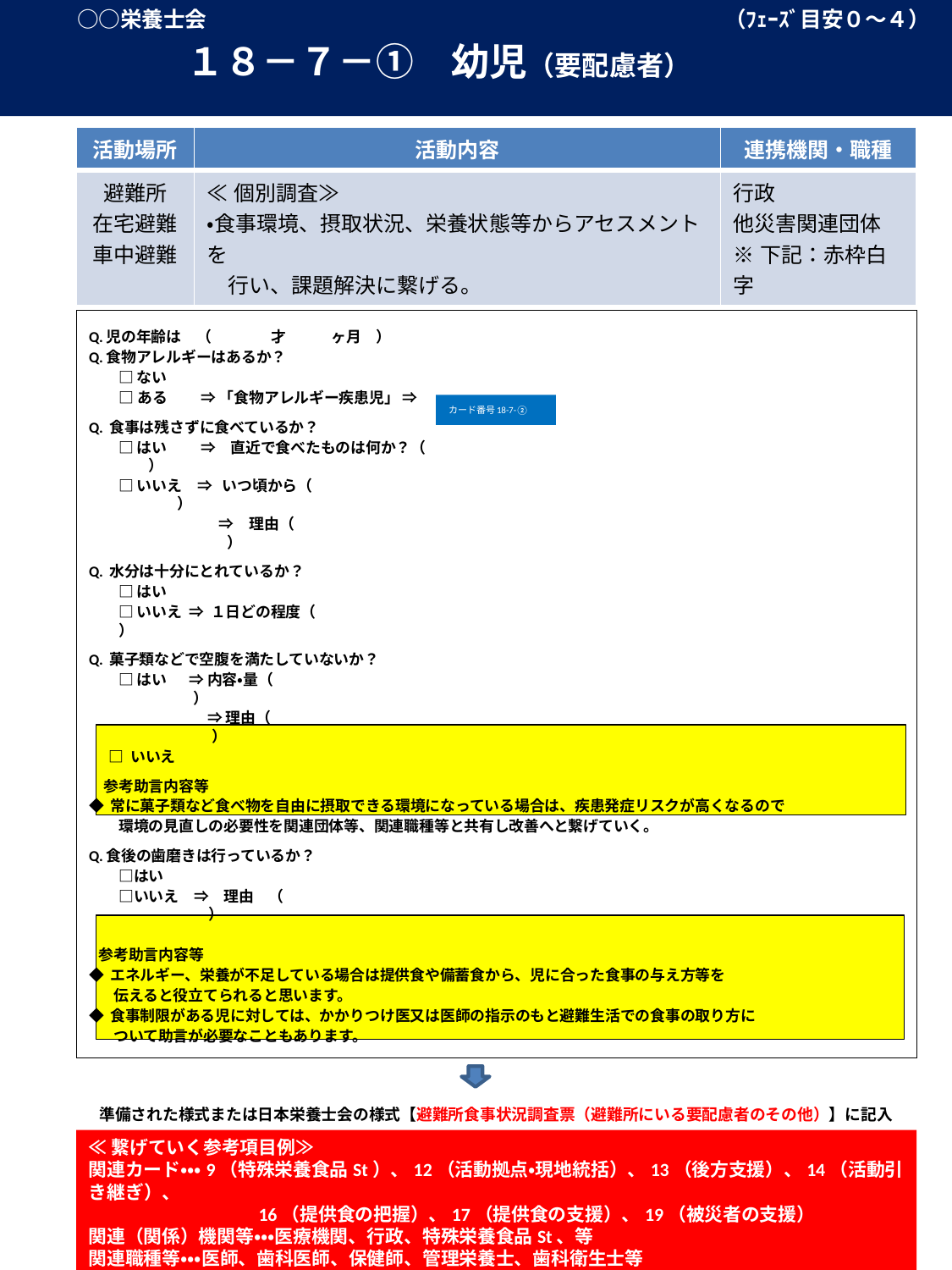

○○栄養士会　　　　　　　　　　　　　　　　　　　　　　　　（ﾌｪｰｽﾞ目安０～４）
　　　　１８－７－①　幼児（要配慮者）
| 活動場所 | 活動内容 | 連携機関・職種 |
| --- | --- | --- |
| 避難所 在宅避難 車中避難 | ≪個別調査≫ ・食事環境、摂取状況、栄養状態等からアセスメントを 　行い、課題解決に繋げる。 | 行政 他災害関連団体 ※下記：赤枠白字 |
# 個別調査時・・・該当する□に☑して下さい。
Q.児の年齢は　（　　　　才　　　ヶ月　）
Q.食物アレルギーはあるか？
　　□ ない
　　□ ある　　 ⇒ 「食物アレルギー疾患児」 ⇒
Q. 食事は残さずに食べているか？
　　□ はい　　 ⇒　直近で食べたものは何か？（　　　　　　　　　　　　　　　　　　　　　　　　　　　　　　　　　　　）
　　□ いいえ　⇒   いつ頃から（　　　　　　　　　　　　　　　　　　　　　　　　　　　　　　　　　　　　　　　　　　　  　  ）
　　　　 　　　　  ⇒　理由（　　　　　　　　　　　　　　　　　　　　　　　 　　　　　　　　　　　　　　　　　　　　　　　　 　　）
Q. 水分は十分にとれているか？
　　□ はい
　　□ いいえ  ⇒  １日どの程度（　　　　　　　　　　　　           　　　                        　　　　　　　　　　　　　　　　　　）
Q. 菓子類などで空腹を満たしていないか？
　　□ はい  　⇒ 内容・量（　　　　　　　　　　　　　　　　　　　　　　　　　　　　　　　　  　　　　　　　　　　　　　　　　）
　　　　　　    　⇒ 理由（　　　　　　　　　　　　　　　　　　   　　　　　　　　　　　　　　　     　　　　　　　　　　　　　 　　）
      □ いいえ
　参考助言内容等
◆ 常に菓子類など食べ物を自由に摂取できる環境になっている場合は、疾患発症リスクが高くなるので
　　環境の見直しの必要性を関連団体等、関連職種等と共有し改善へと繋げていく。
Q.食後の歯磨きは行っているか？
　　□はい
　　□いいえ　⇒　理由　（　　　　　　　　　　　　　　　　　　　　　　　　　　　　　　　　　　　　　　　　　　　　　　　　　）

  参考助言内容等
◆ エネルギー、栄養が不足している場合は提供食や備蓄食から、児に合った食事の与え方等を
  　伝えると役立てられると思います。
◆ 食事制限がある児に対しては、かかりつけ医又は医師の指示のもと避難生活での食事の取り方に
  　ついて助言が必要なこともあります。
カード番号18-7-②

準備された様式または日本栄養士会の様式【避難所食事状況調査票（避難所にいる要配慮者のその他）】に記入
≪繋げていく参考項目例≫
関連カード・・・9（特殊栄養食品St）、12（活動拠点・現地統括）、13（後方支援）、14（活動引き継ぎ）、
　　　　　　　　　16（提供食の把握）、17（提供食の支援）、19（被災者の支援）
関連（関係）機関等・・・医療機関、行政、特殊栄養食品St、等
関連職種等・・・医師、歯科医師、保健師、管理栄養士、歯科衛生士等